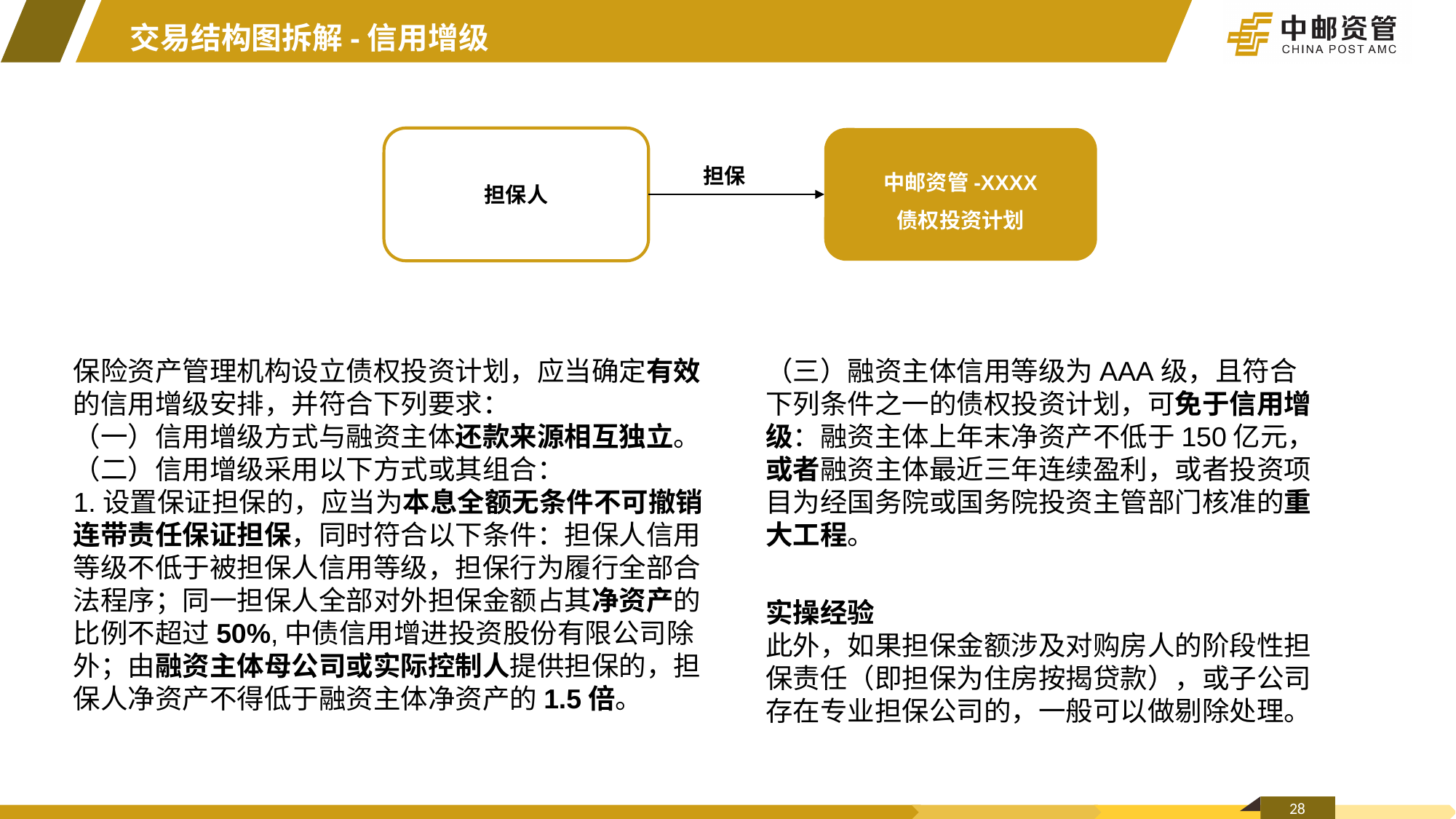

交易结构图拆解-信用增级
担保人
中邮资管-XXXX
债权投资计划
担保
保险资产管理机构设立债权投资计划，应当确定有效的信用增级安排，并符合下列要求：
（一）信用增级方式与融资主体还款来源相互独立。
（二）信用增级采用以下方式或其组合：
1.设置保证担保的，应当为本息全额无条件不可撤销连带责任保证担保，同时符合以下条件：担保人信用等级不低于被担保人信用等级，担保行为履行全部合法程序；同一担保人全部对外担保金额占其净资产的比例不超过50%,中债信用增进投资股份有限公司除外；由融资主体母公司或实际控制人提供担保的，担保人净资产不得低于融资主体净资产的1.5倍。
（三）融资主体信用等级为AAA级，且符合下列条件之一的债权投资计划，可免于信用增级：融资主体上年末净资产不低于150亿元，或者融资主体最近三年连续盈利，或者投资项目为经国务院或国务院投资主管部门核准的重大工程。
实操经验
此外，如果担保金额涉及对购房人的阶段性担保责任（即担保为住房按揭贷款），或子公司存在专业担保公司的，一般可以做剔除处理。